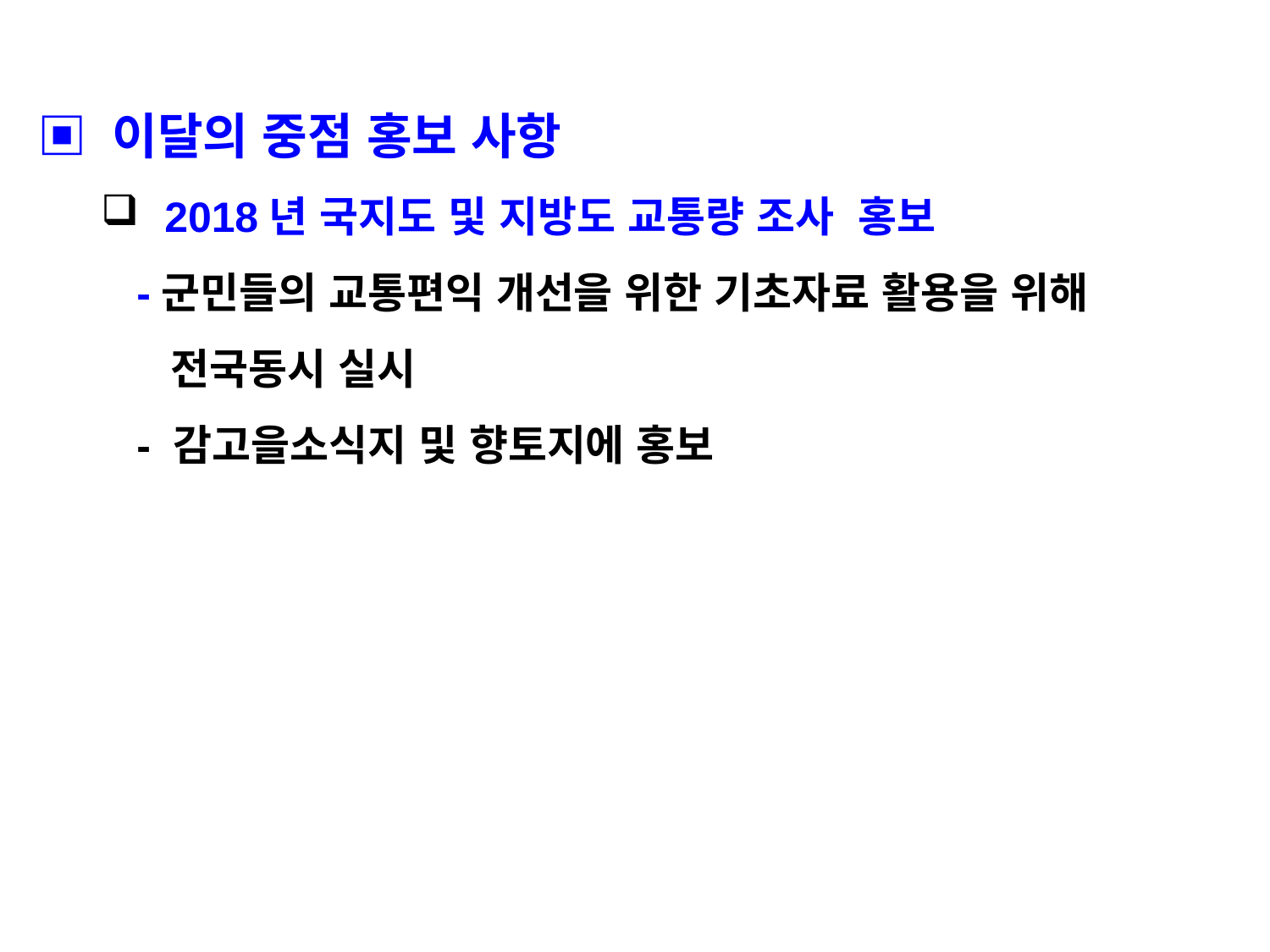

▣ 이달의 중점 홍보 사항
2018년 국지도 및 지방도 교통량 조사  홍보
   -군민들의 교통편익 개선을 위한 기초자료 활용을 위해
     전국동시 실시
   - 감고을소식지 및 향토지에 홍보